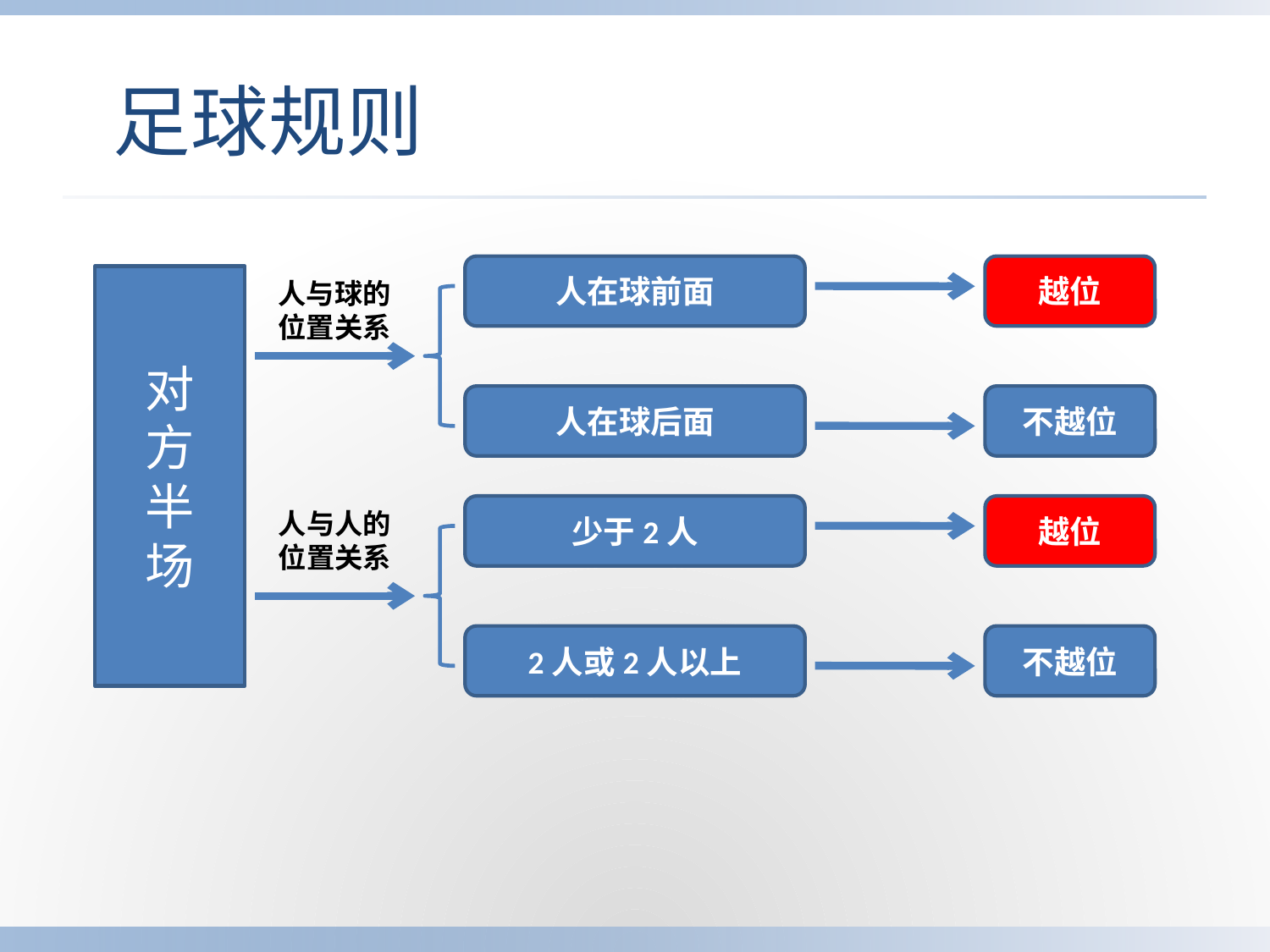

# 足球规则

人与球的
位置关系

人在球前面
越位
对
方
半
场

人在球后面
不越位

人与人的
位置关系

少于2人
越位

2人或2人以上
不越位